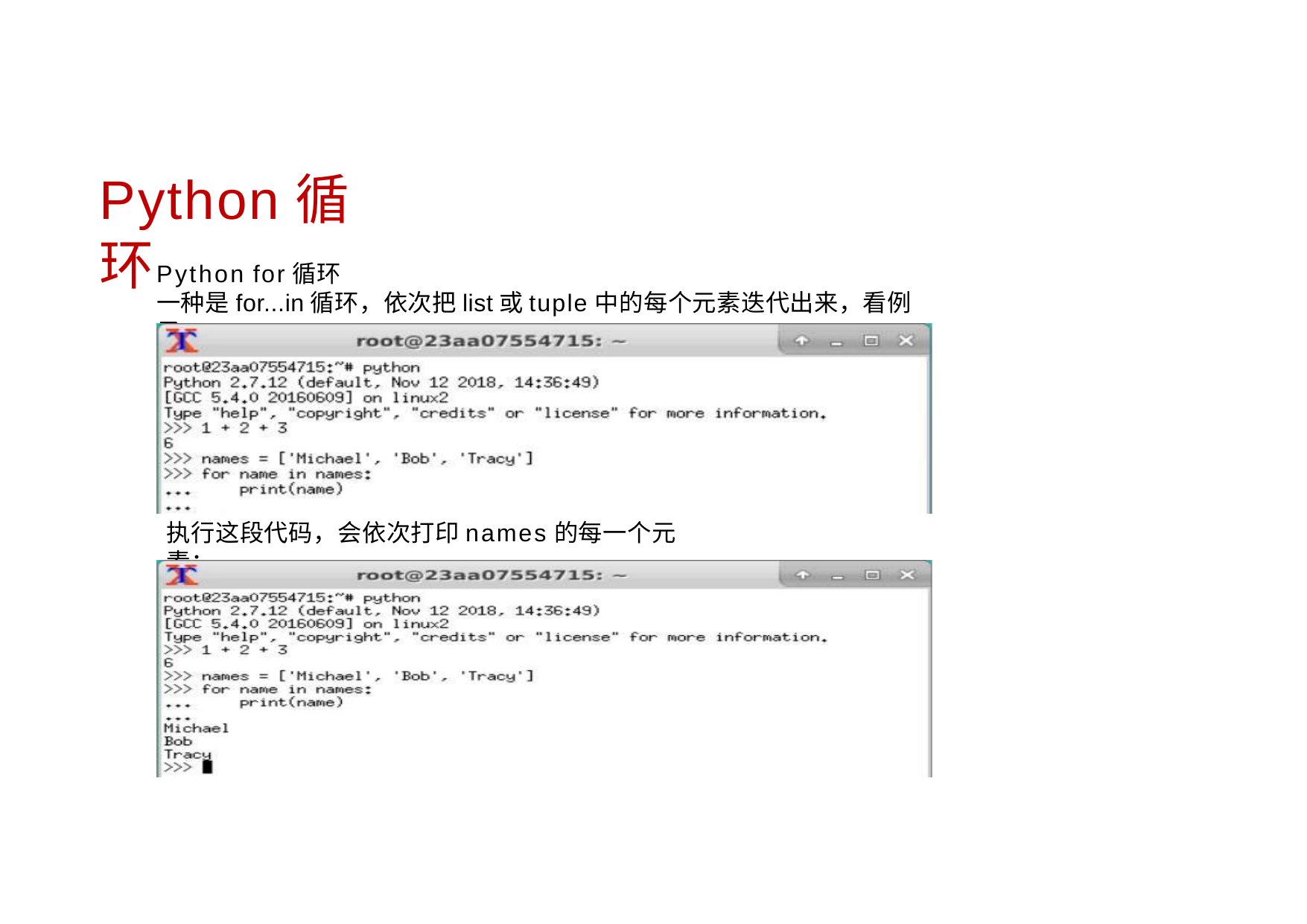

# Python循环
Python for循环
一种是for...in循环，依次把list或tuple中的每个元素迭代出来，看例子：

执行这段代码，会依次打印names的每一个元素：